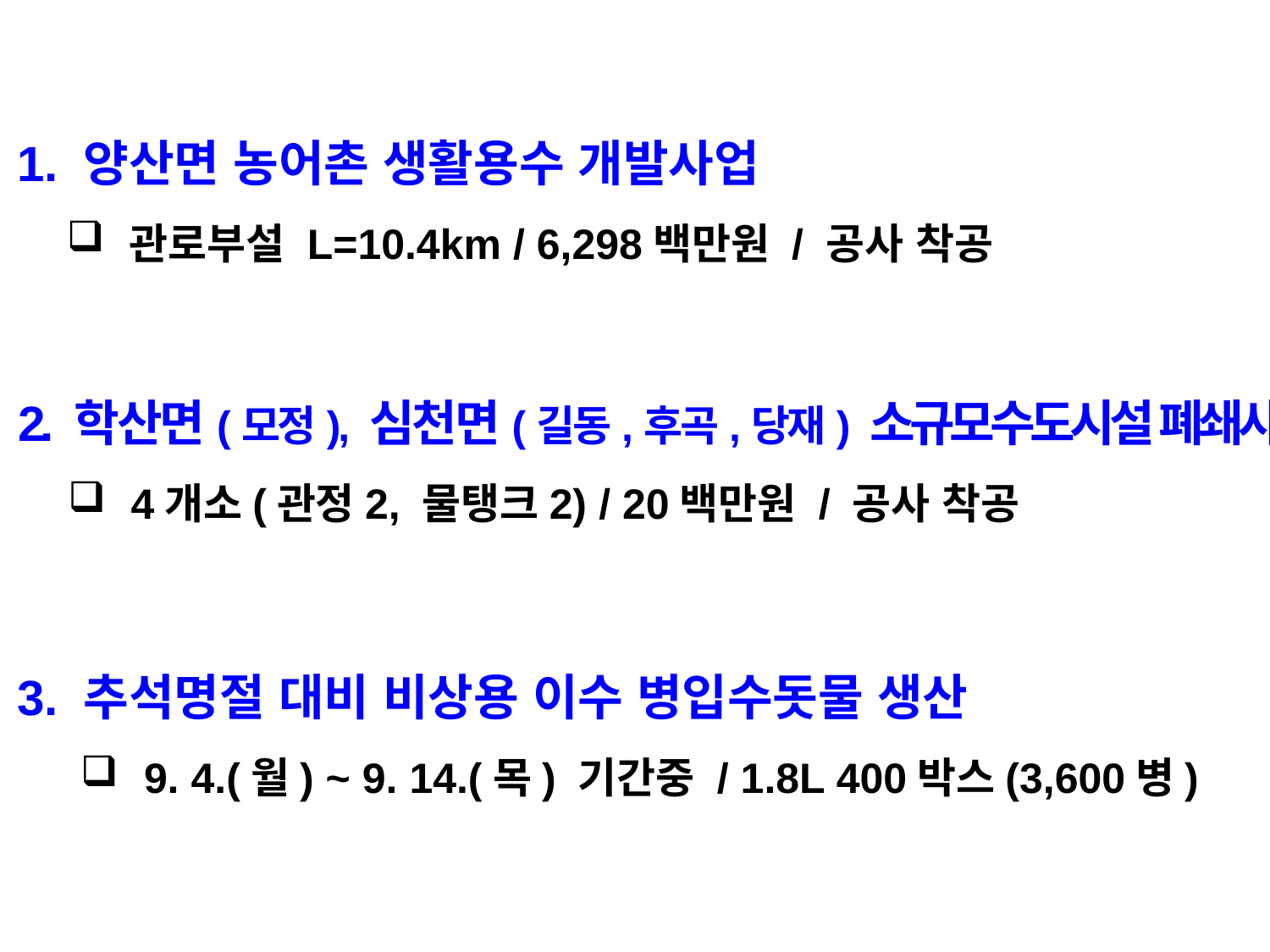

1. 양산면 농어촌 생활용수 개발사업
관로부설 L=10.4km / 6,298백만원 / 공사 착공
2. 학산면(모정), 심천면(길동,후곡,당재) 소규모수도시설 폐쇄사업
4개소(관정2, 물탱크2) / 20백만원 / 공사 착공
3. 추석명절 대비 비상용 이수 병입수돗물 생산
9. 4.(월) ~ 9. 14.(목) 기간중 / 1.8L 400박스(3,600병)